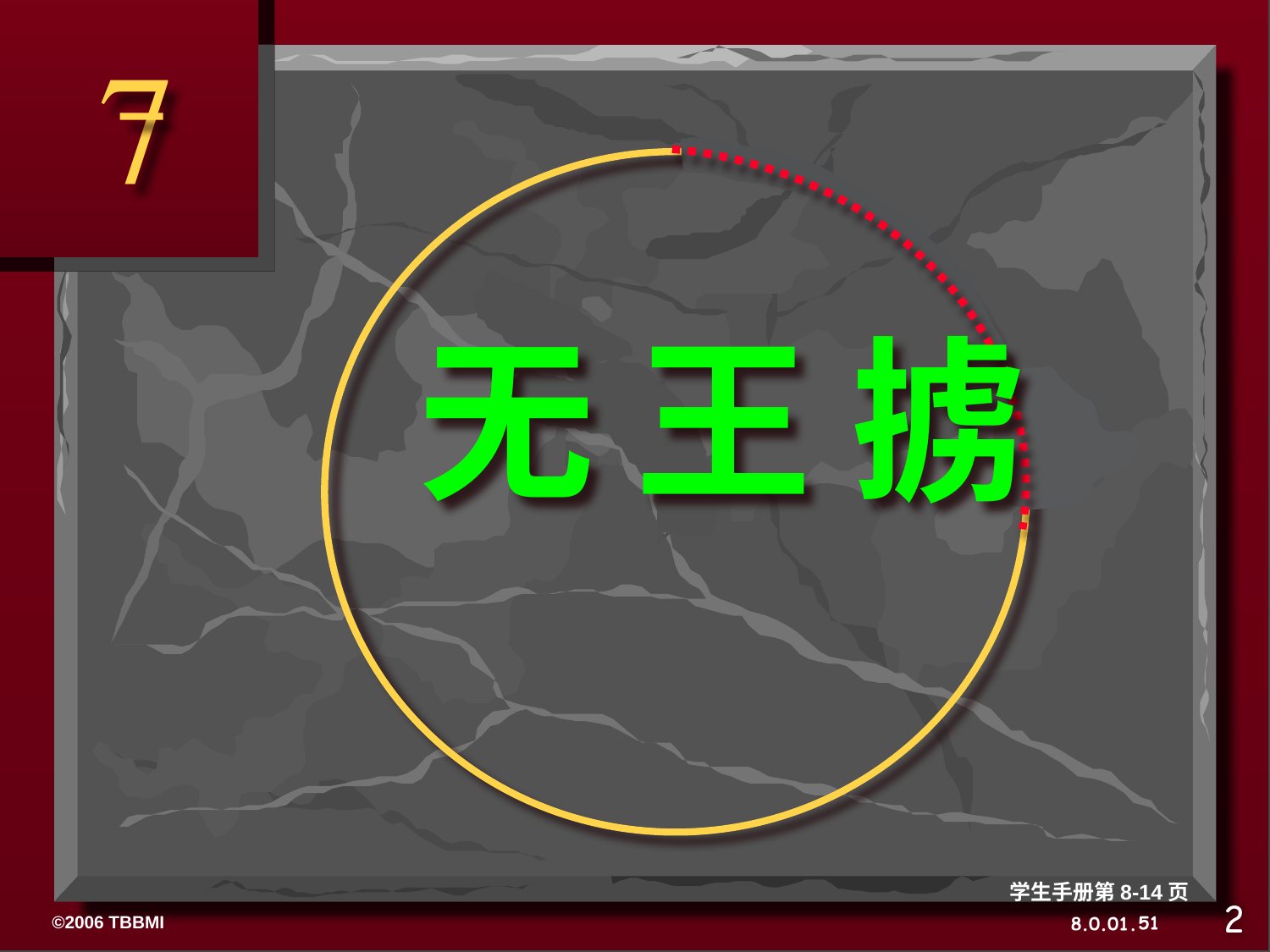

7

无 王 掳

学生手册第8-14页
2

51